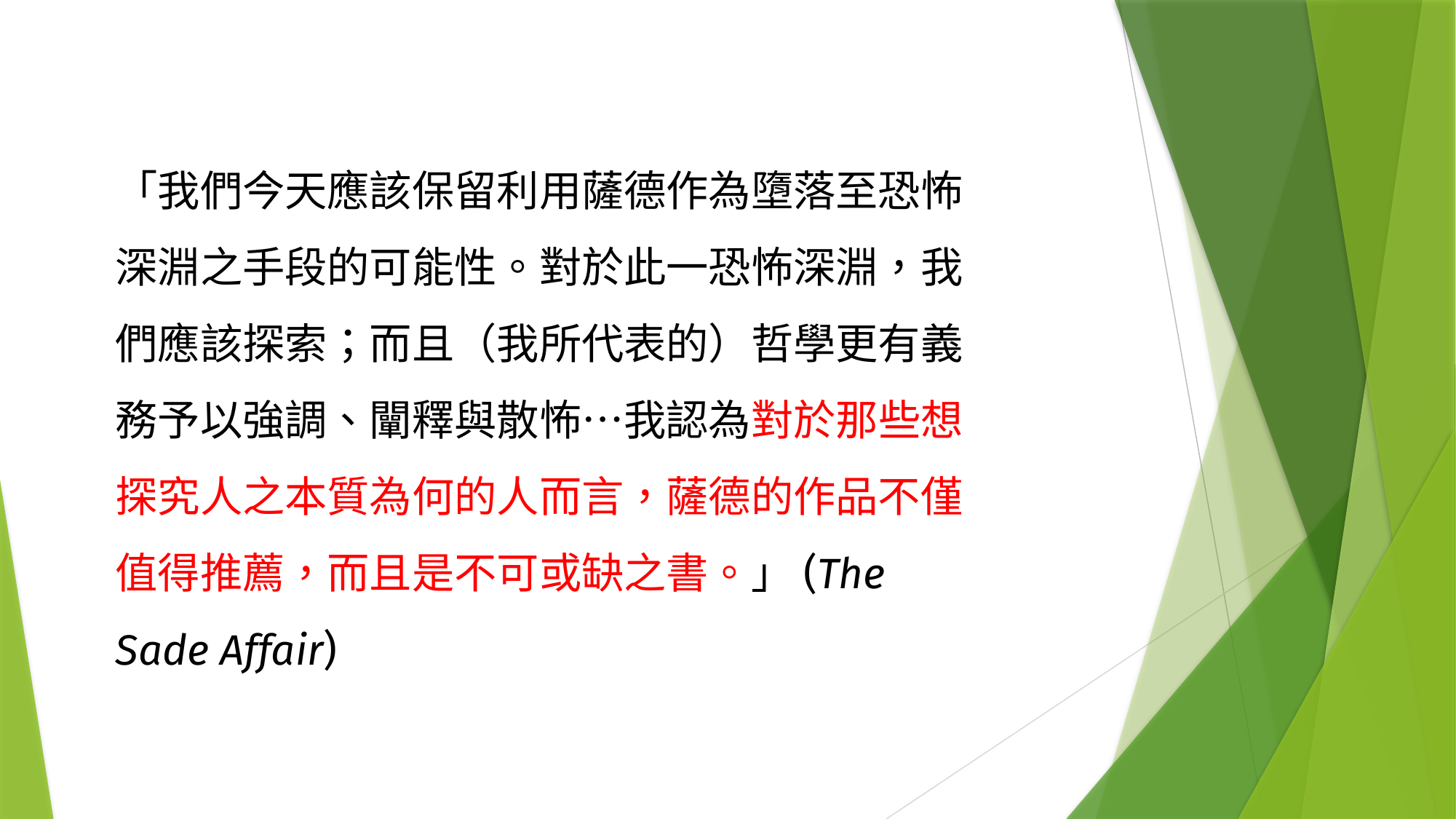

「我們今天應該保留利用薩德作為墮落至恐怖深淵之手段的可能性。對於此一恐怖深淵，我們應該探索；而且（我所代表的）哲學更有義務予以強調、闡釋與散怖…我認為對於那些想探究人之本質為何的人而言，薩德的作品不僅值得推薦，而且是不可或缺之書。」(The Sade Affair)